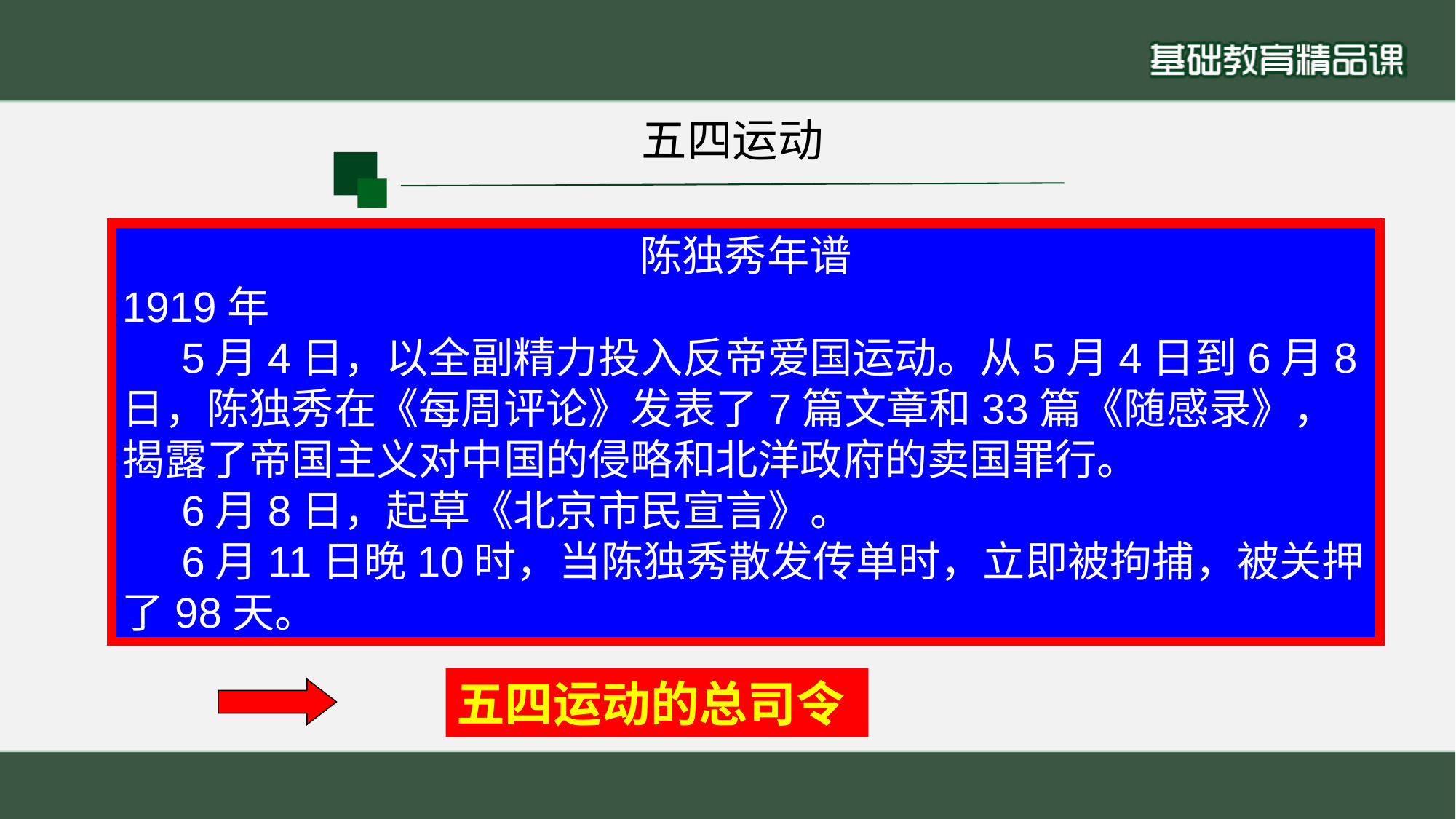

五四运动

陈独秀年谱
1919年
     5月4日，以全副精力投入反帝爱国运动。从5月4日到6月8日，陈独秀在《每周评论》发表了7篇文章和33篇《随感录》，揭露了帝国主义对中国的侵略和北洋政府的卖国罪行。
     6月8日，起草《北京市民宣言》。
     6月11日晚10时，当陈独秀散发传单时，立即被拘捕，被关押了98天。
五四运动的总司令